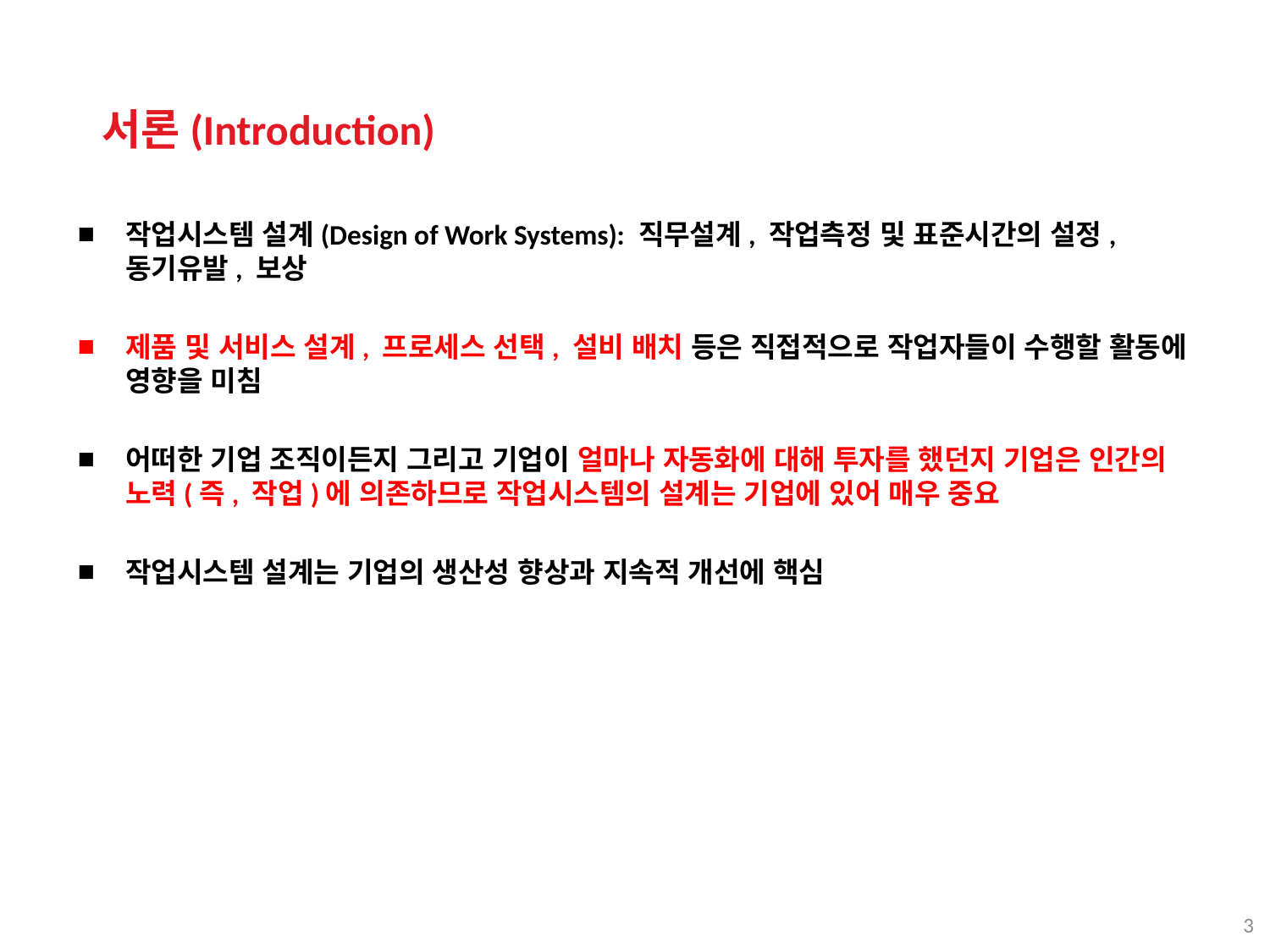

서론(Introduction)
작업시스템 설계(Design of Work Systems): 직무설계, 작업측정 및 표준시간의 설정, 동기유발, 보상

제품 및 서비스 설계, 프로세스 선택, 설비 배치 등은 직접적으로 작업자들이 수행할 활동에 영향을 미침

어떠한 기업 조직이든지 그리고 기업이 얼마나 자동화에 대해 투자를 했던지 기업은 인간의 노력(즉, 작업)에 의존하므로 작업시스템의 설계는 기업에 있어 매우 중요

작업시스템 설계는 기업의 생산성 향상과 지속적 개선에 핵심
3